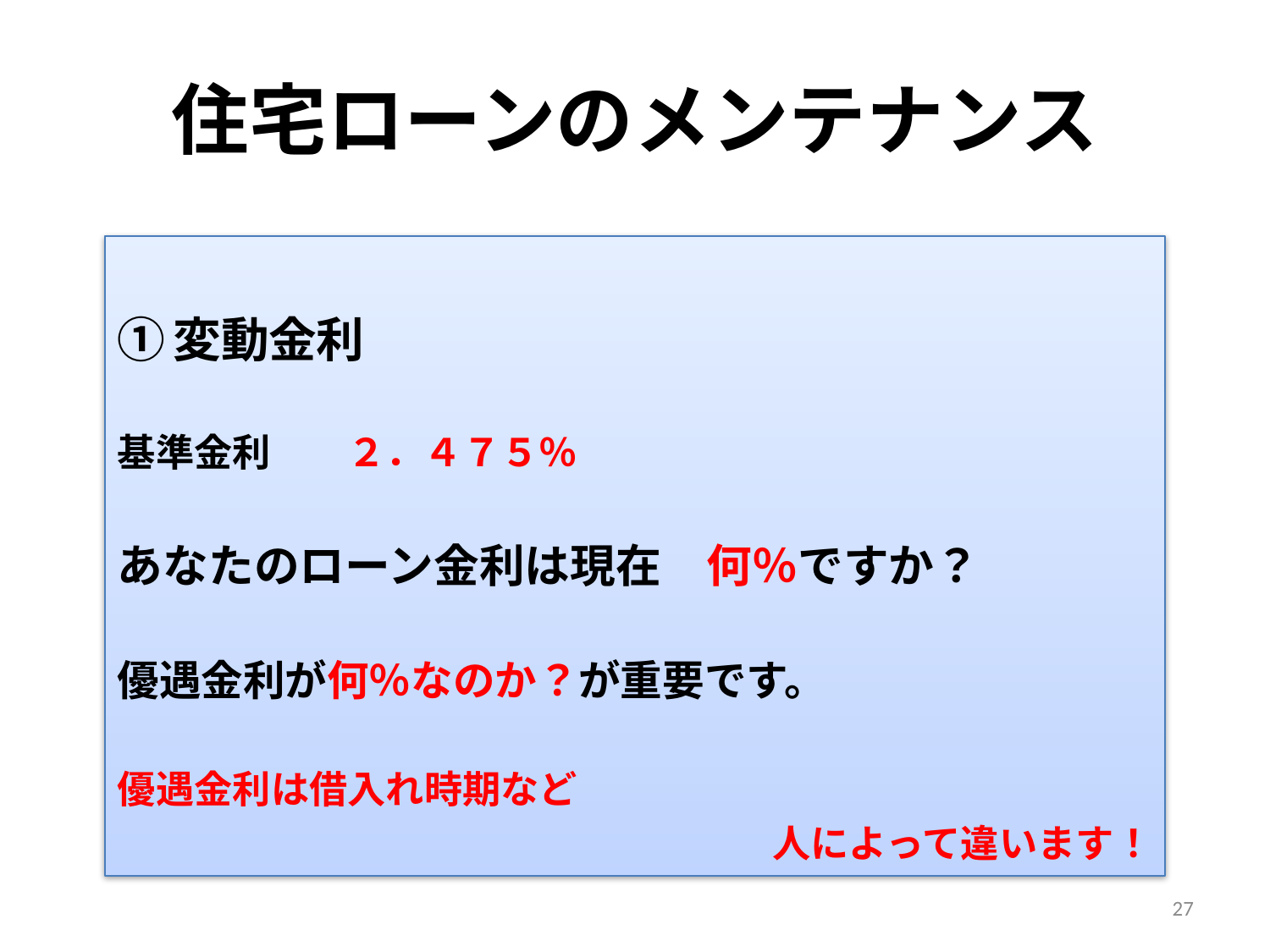

# 住宅ローンのメンテナンス

①変動金利

基準金利　　２．４７５％

あなたのローン金利は現在　何％ですか？

優遇金利が何％なのか？が重要です。

優遇金利は借入れ時期など
人によって違います！
27